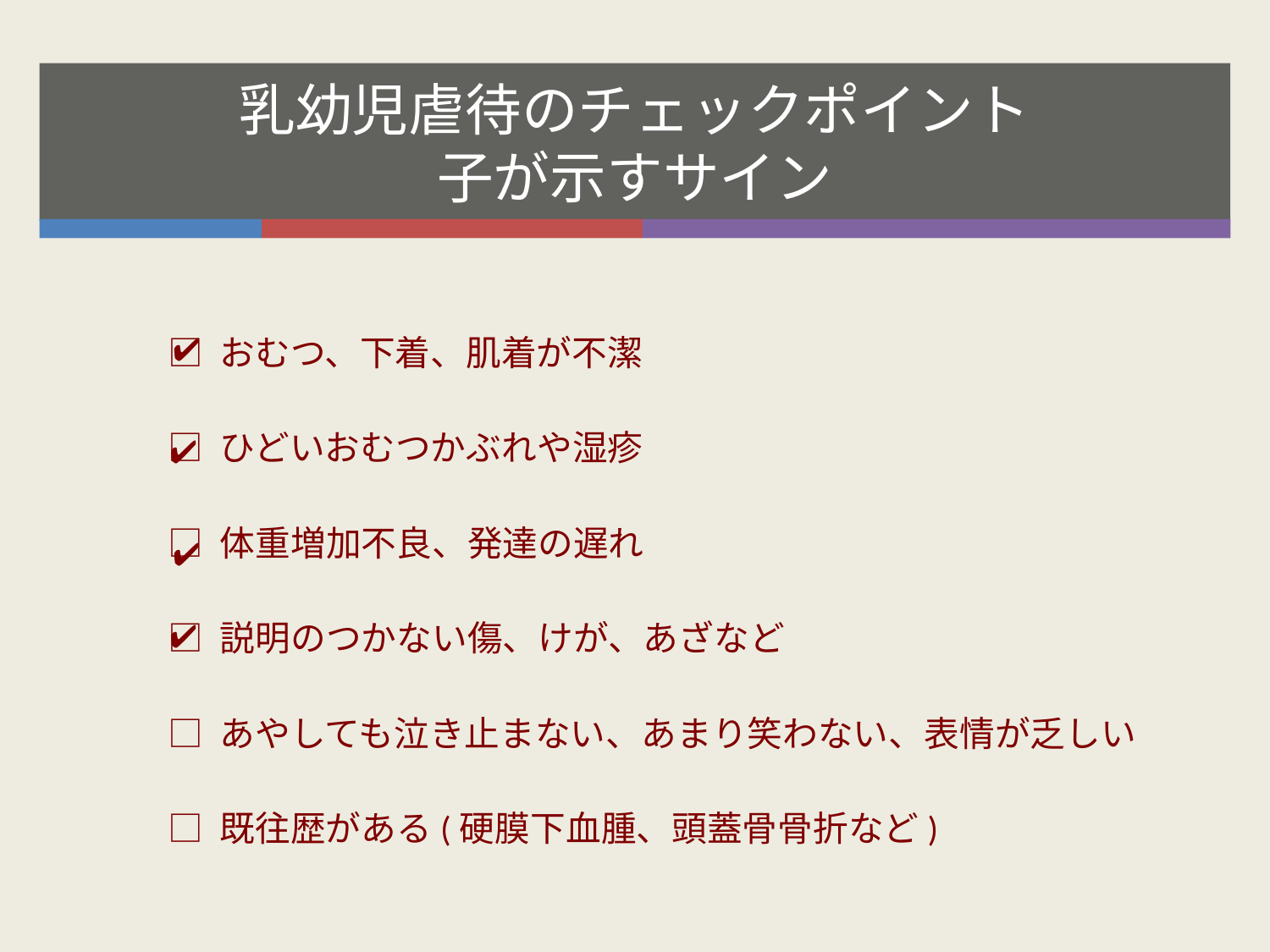

# 乳幼児虐待のチェックポイント 子が示すサイン
✔️
□ おむつ、下着、肌着が不潔
□ ひどいおむつかぶれや湿疹
□ 体重増加不良、発達の遅れ
□ 説明のつかない傷、けが、あざなど
□ あやしても泣き止まない、あまり笑わない、表情が乏しい
□ 既往歴がある(硬膜下血腫、頭蓋骨骨折など)
✔️
✔️
✔️